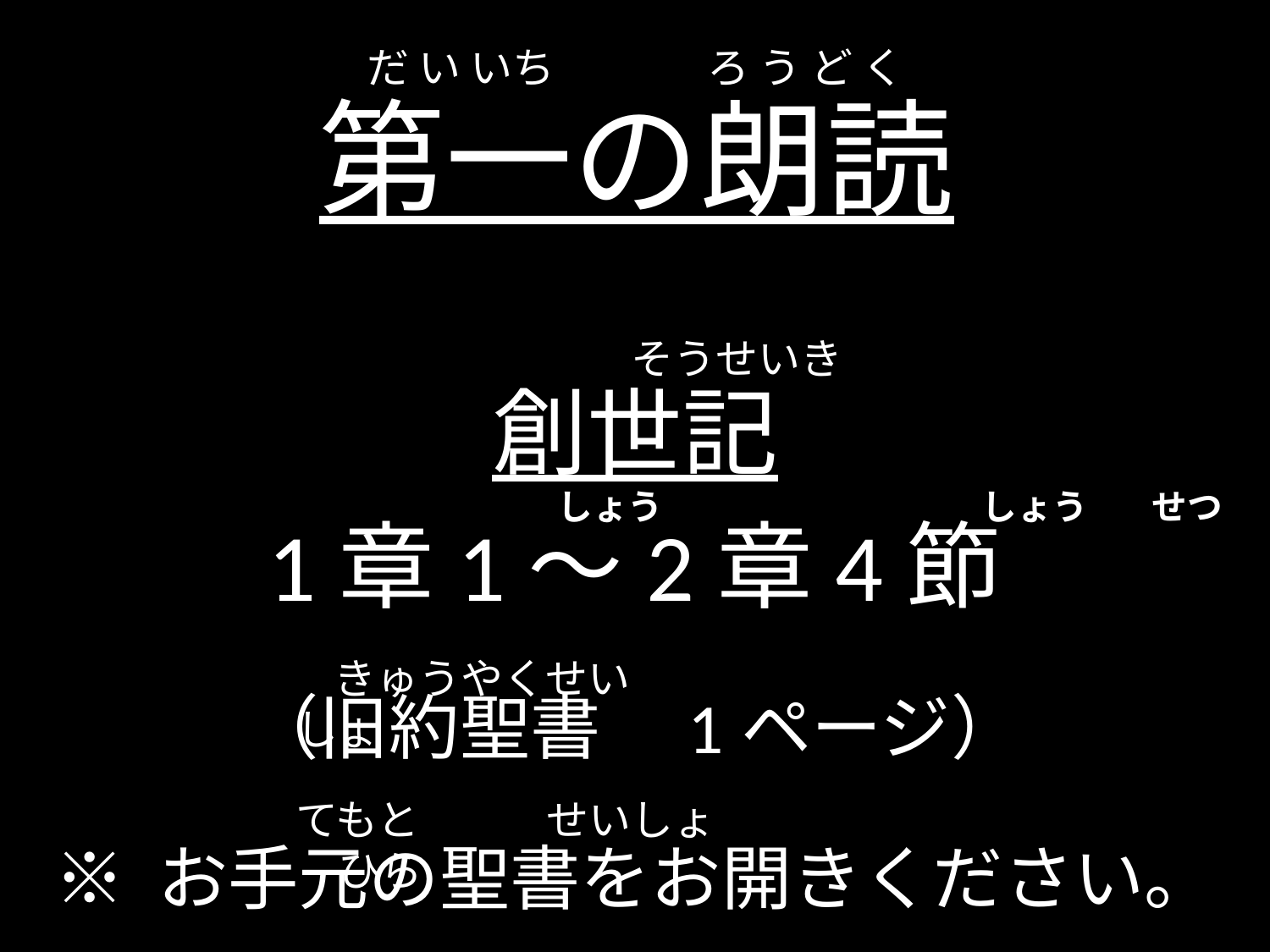

だ い いち                ろ う ど く
# 第一の朗読
　　　　　　　 そうせいき
創世記
1章1～2章4節

（旧約聖書　1ページ）
　　　　　　  　　　　　　  　  しょう　　　　　　　　　しょう        せつ
   きゅうやくせいしょ
てもと　　　せいしょ　　　　ひら
※ お手元の聖書をお開きください。